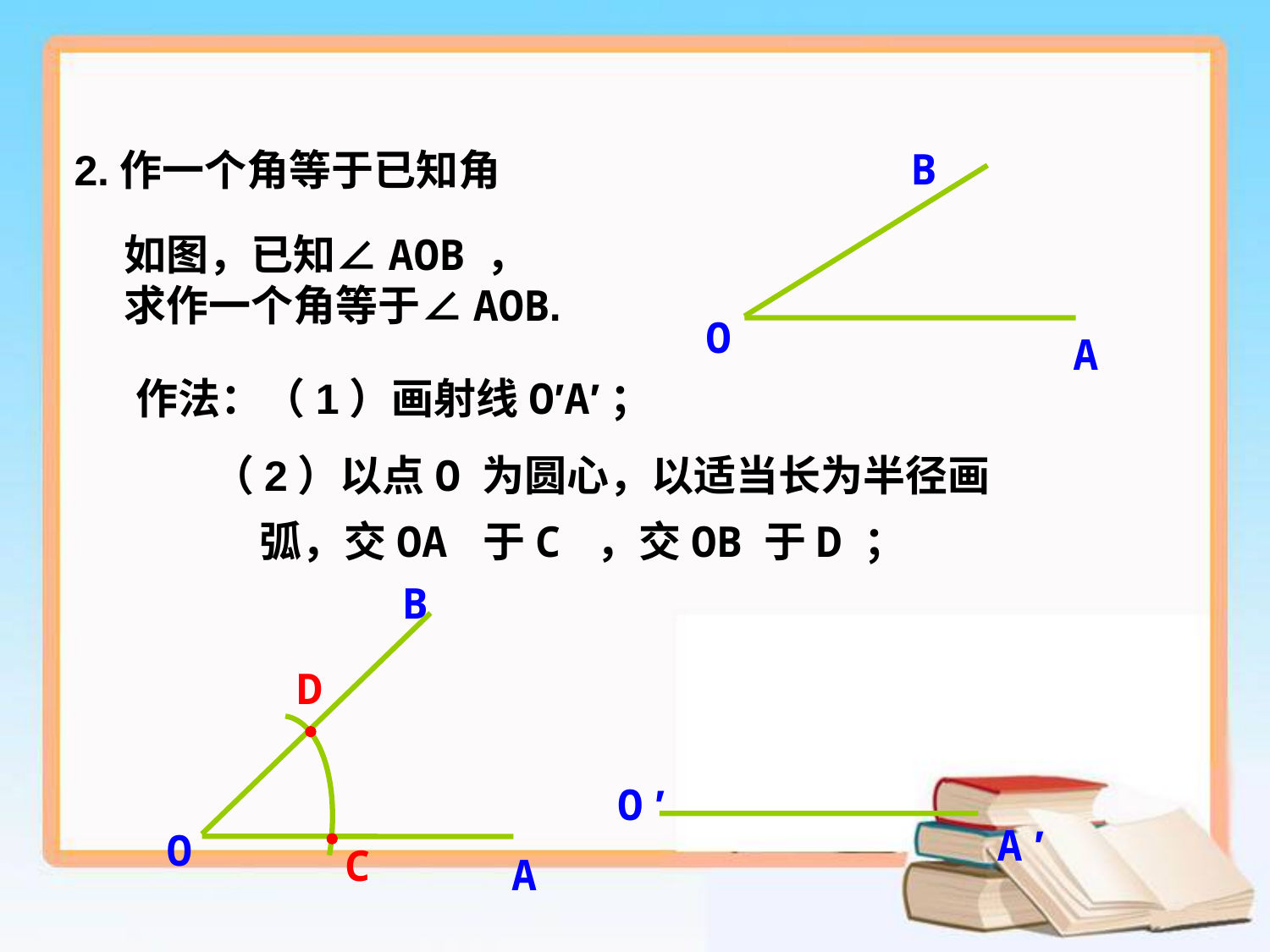

B

O

A
2.作一个角等于已知角
如图，已知∠AOB ，
求作一个角等于∠AOB.
 作法：（1）画射线O′A′；
     （2）以点O 为圆心，以适当长为半径画
          弧，交OA 于C ，交OB 于D ；
B

O

A
D

C

O ′
A ′